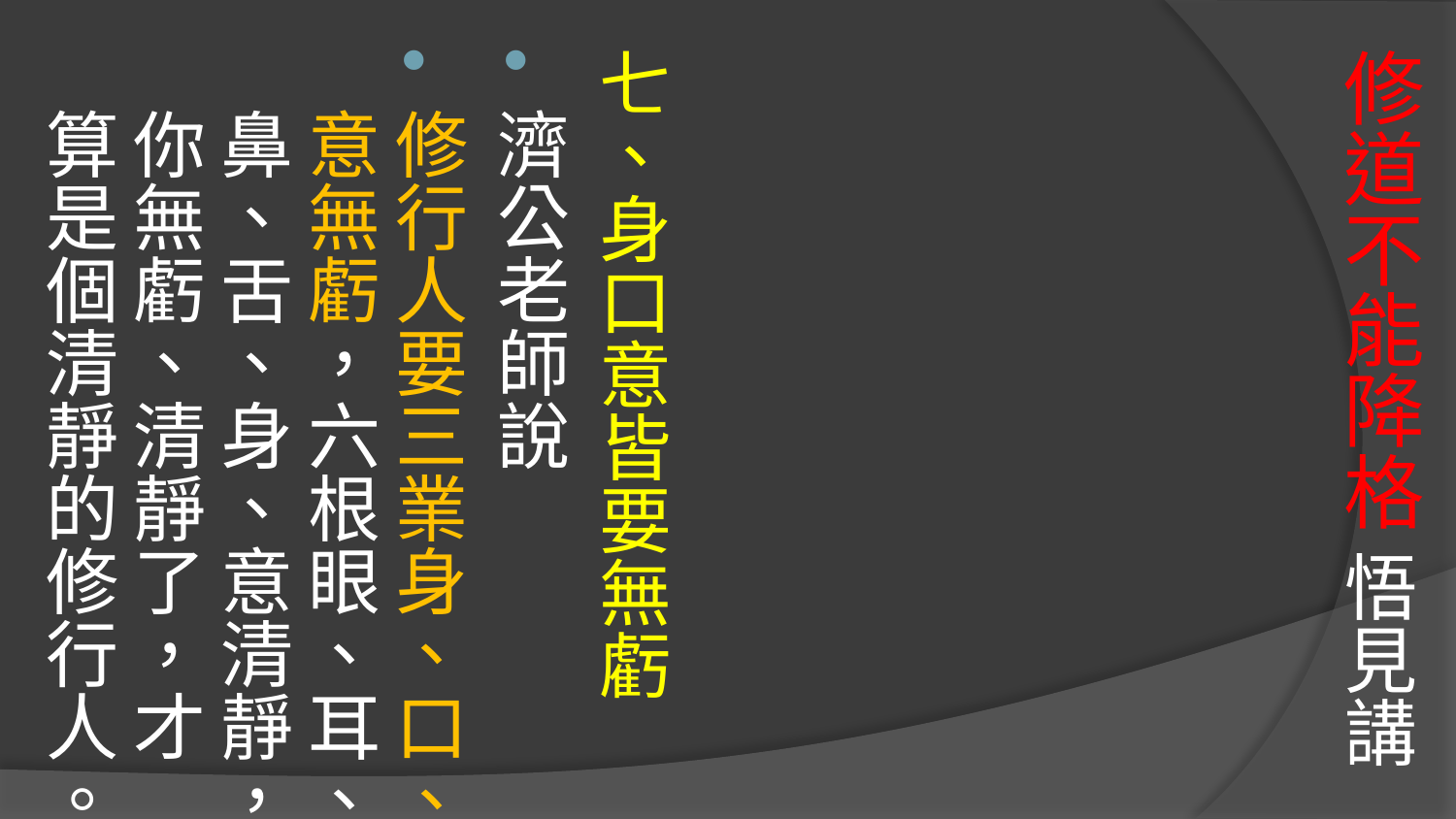

# 修道不能降格 悟見講
七、身口意皆要無虧
濟公老師說
修行人要三業身、口、意無虧，六根眼、耳、鼻、舌、身、意清靜，你無虧、清靜了，才算是個清靜的修行人。